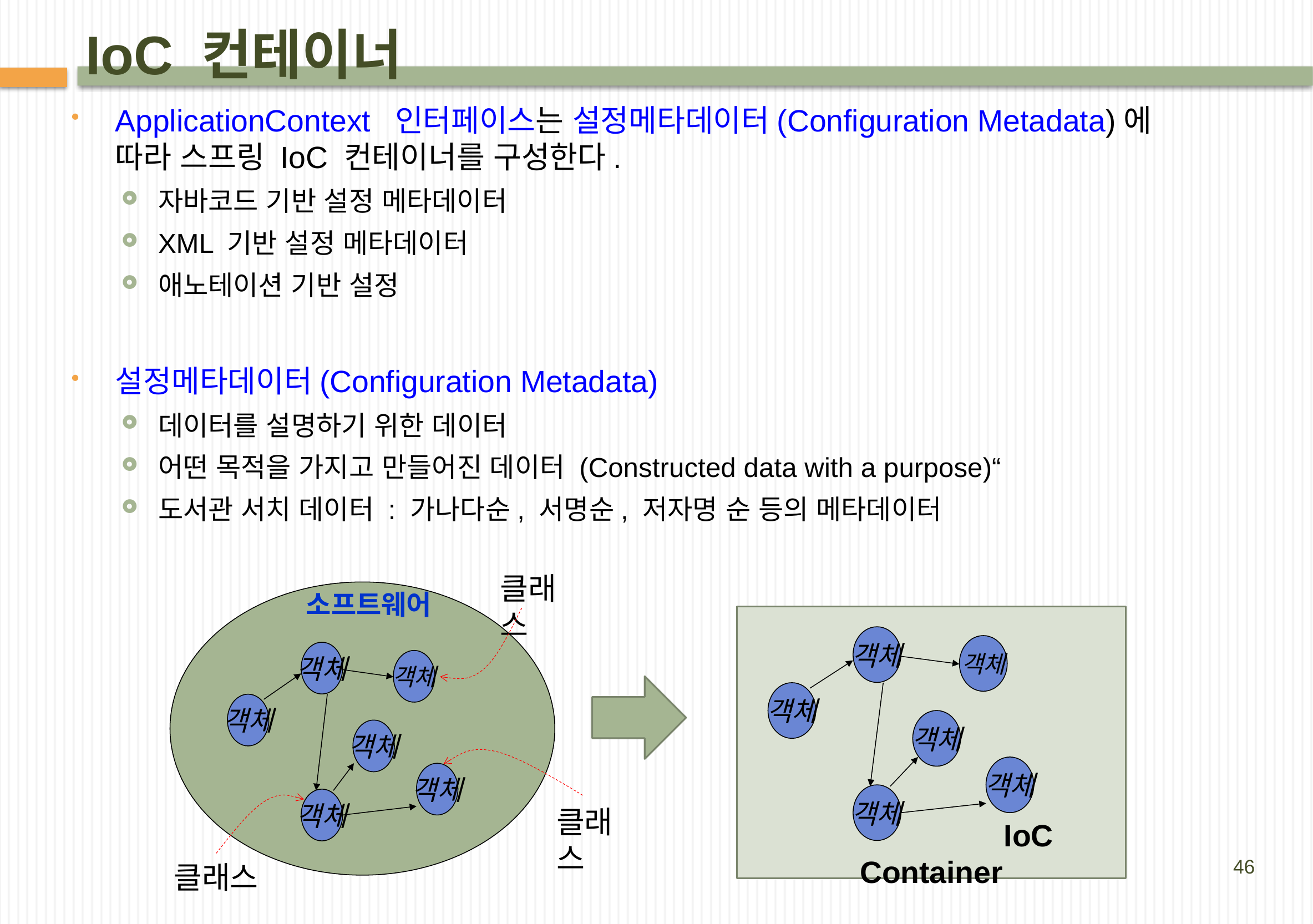

# IoC 컨테이너
ApplicationContext  인터페이스는 설정메타데이터(Configuration Metadata)에 따라 스프링 IoC 컨테이너를 구성한다.
자바코드 기반 설정 메타데이터
XML 기반 설정 메타데이터
애노테이션 기반 설정

설정메타데이터(Configuration Metadata)
데이터를 설명하기 위한 데이터
어떤 목적을 가지고 만들어진 데이터 (Constructed data with a purpose)“
도서관 서치 데이터 : 가나다순, 서명순, 저자명 순 등의 메타데이터

클래스

객체
객체
객체
객체
객체
객체
소프트웨어

클래스
클래스

                       IoC Container

객체
객체
객체
객체
객체
객체

46